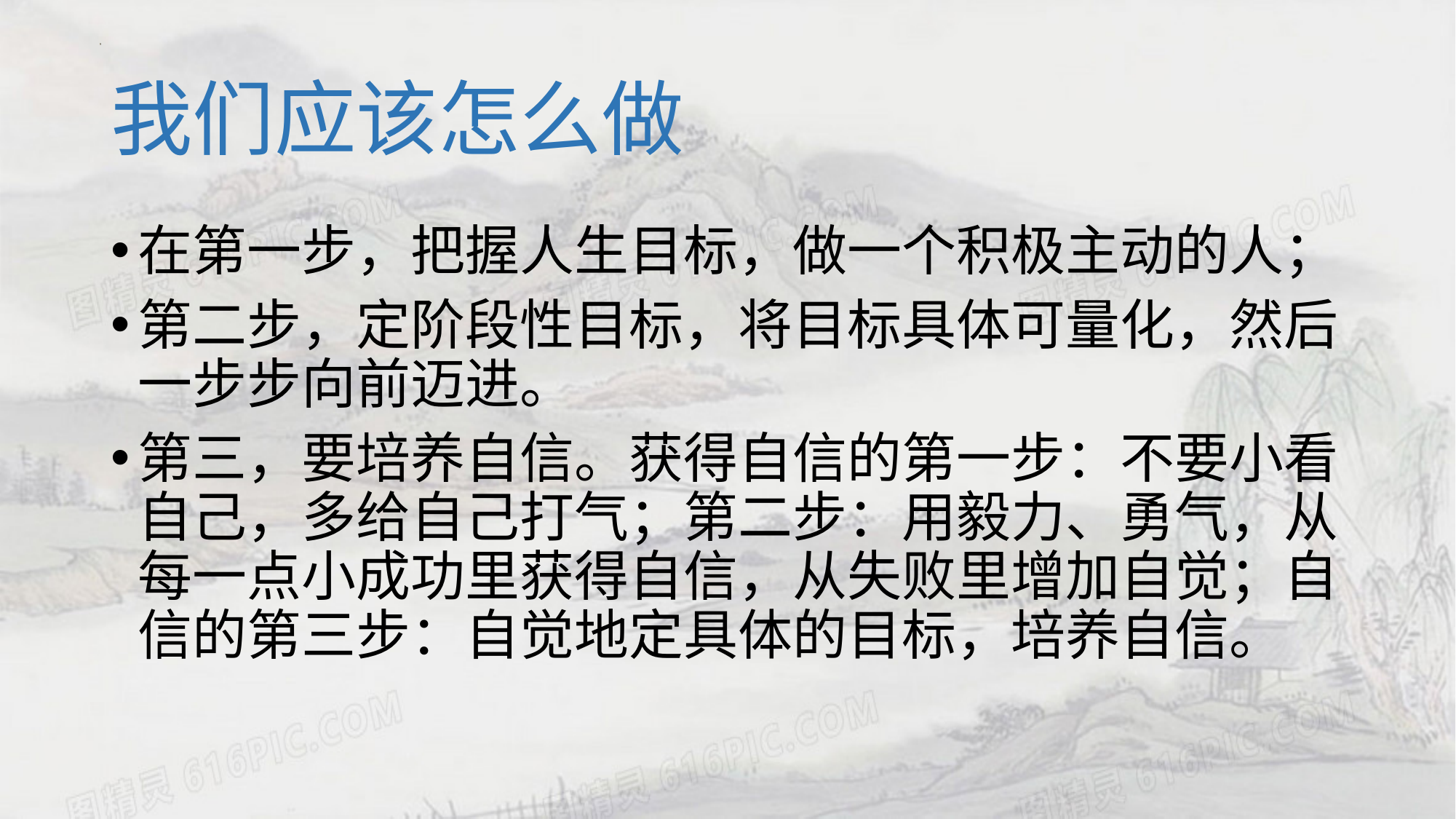

# 我们应该怎么做
在第一步，把握人生目标，做一个积极主动的人；
第二步，定阶段性目标，将目标具体可量化，然后一步步向前迈进。
第三，要培养自信。获得自信的第一步：不要小看自己，多给自己打气；第二步：用毅力、勇气，从每一点小成功里获得自信，从失败里增加自觉；自信的第三步：自觉地定具体的目标，培养自信。